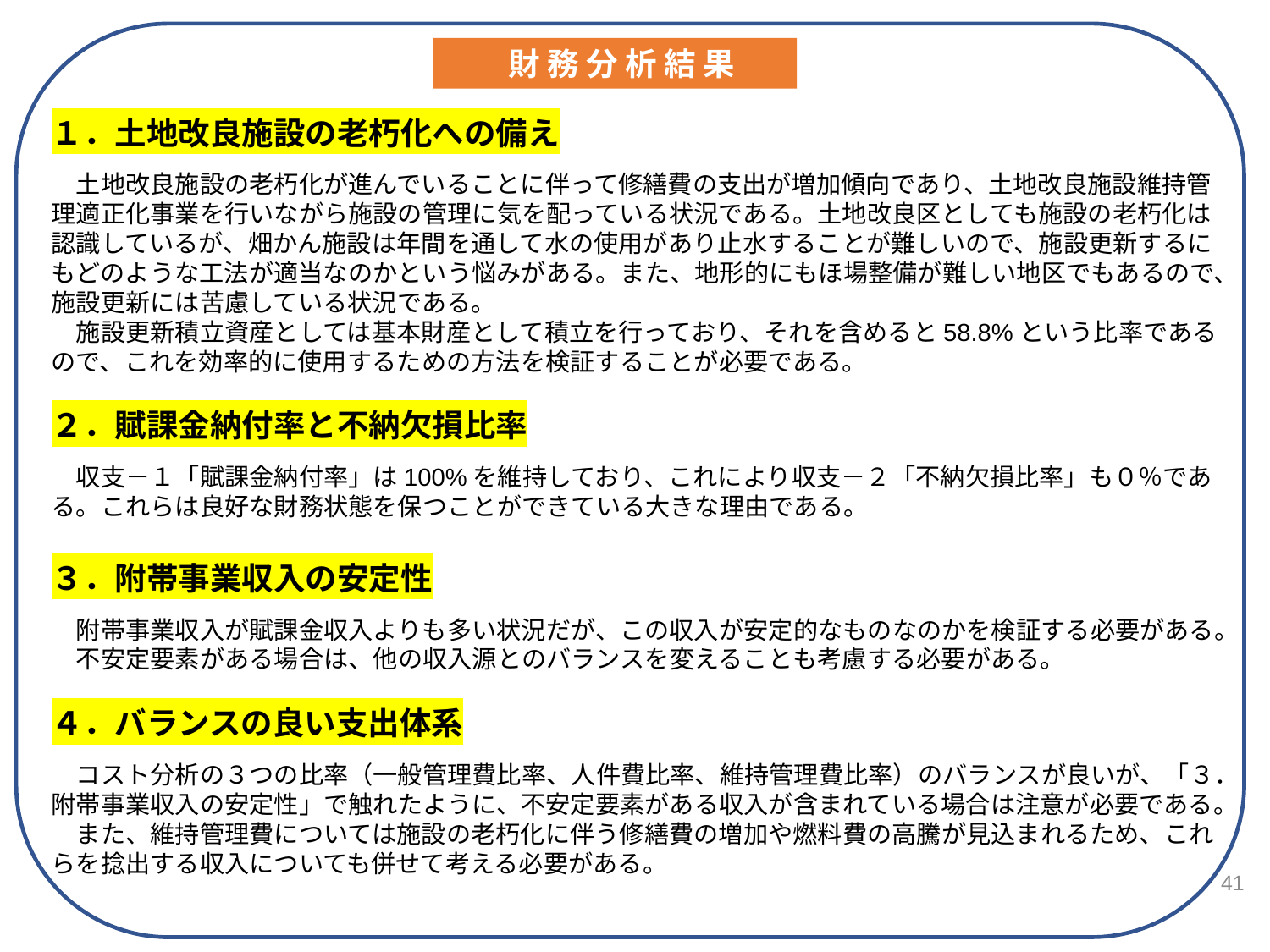

財 務 分 析 結 果
１．土地改良施設の老朽化への備え

　土地改良施設の老朽化が進んでいることに伴って修繕費の支出が増加傾向であり、土地改良施設維持管理適正化事業を行いながら施設の管理に気を配っている状況である。土地改良区としても施設の老朽化は認識しているが、畑かん施設は年間を通して水の使用があり止水することが難しいので、施設更新するにもどのような工法が適当なのかという悩みがある。また、地形的にもほ場整備が難しい地区でもあるので、施設更新には苦慮している状況である。
　施設更新積立資産としては基本財産として積立を行っており、それを含めると58.8%という比率であるので、これを効率的に使用するための方法を検証することが必要である。

２．賦課金納付率と不納欠損比率

　収支－１「賦課金納付率」は100%を維持しており、これにより収支－２「不納欠損比率」も０％である。これらは良好な財務状態を保つことができている大きな理由である。

３．附帯事業収入の安定性

　附帯事業収入が賦課金収入よりも多い状況だが、この収入が安定的なものなのかを検証する必要がある。
　不安定要素がある場合は、他の収入源とのバランスを変えることも考慮する必要がある。

４．バランスの良い支出体系

　コスト分析の３つの比率（一般管理費比率、人件費比率、維持管理費比率）のバランスが良いが、「３．附帯事業収入の安定性」で触れたように、不安定要素がある収入が含まれている場合は注意が必要である。
　また、維持管理費については施設の老朽化に伴う修繕費の増加や燃料費の高騰が見込まれるため、これらを捻出する収入についても併せて考える必要がある。
41